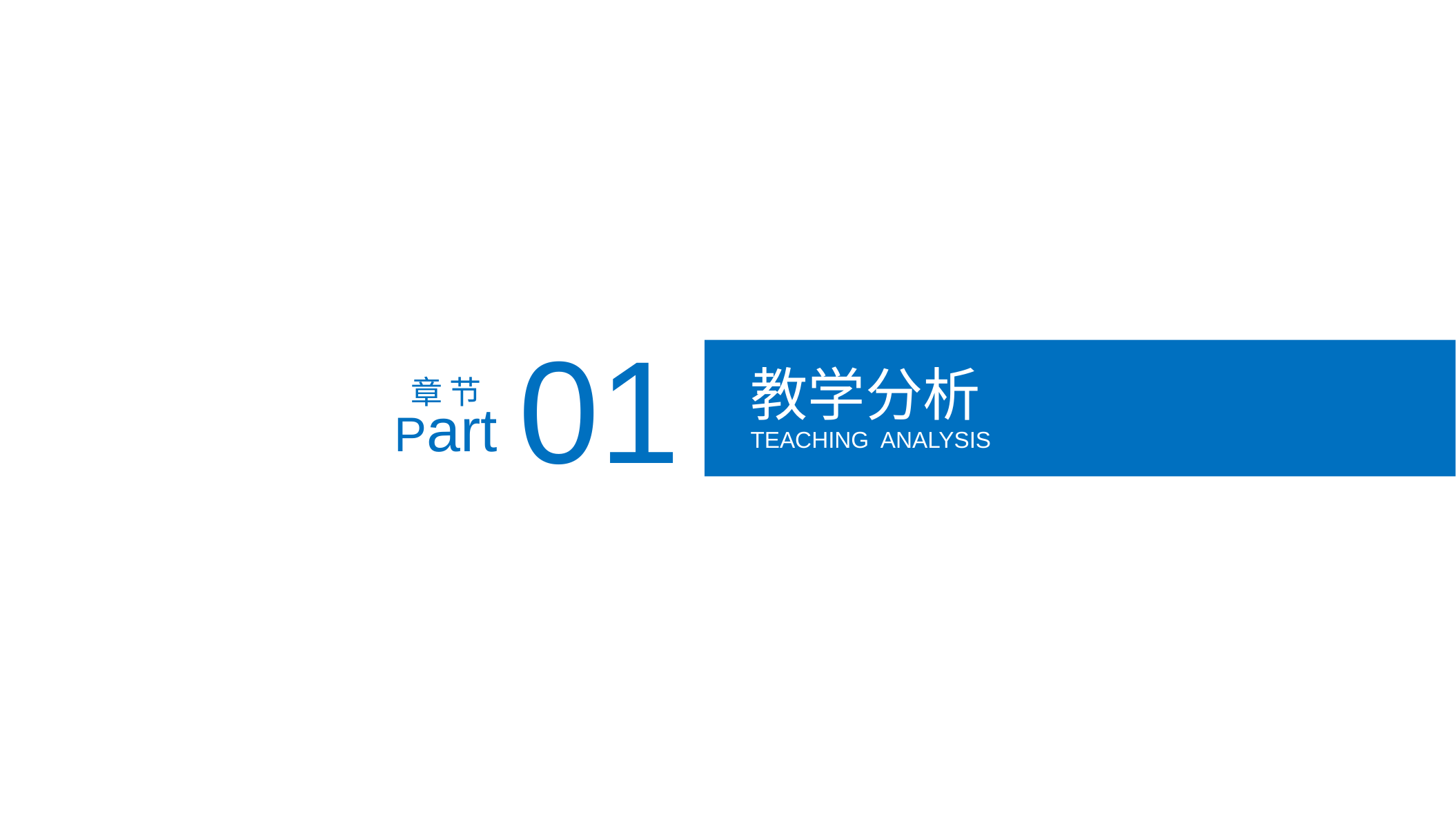

01

教学分析
TEACHING  ANALYSIS

章 节
Part